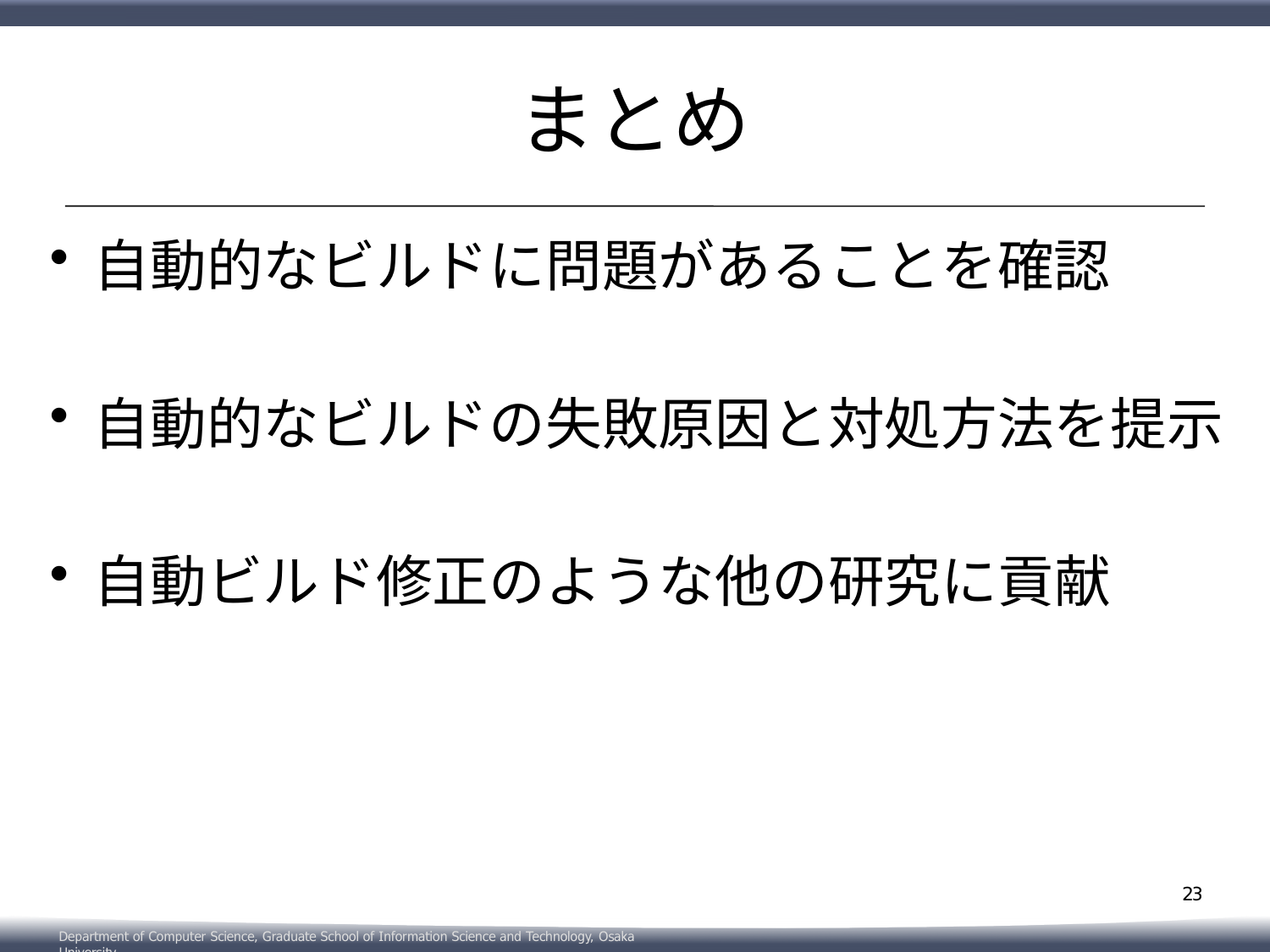

# まとめ
自動的なビルドに問題があることを確認

自動的なビルドの失敗原因と対処方法を提示

自動ビルド修正のような他の研究に貢献

23